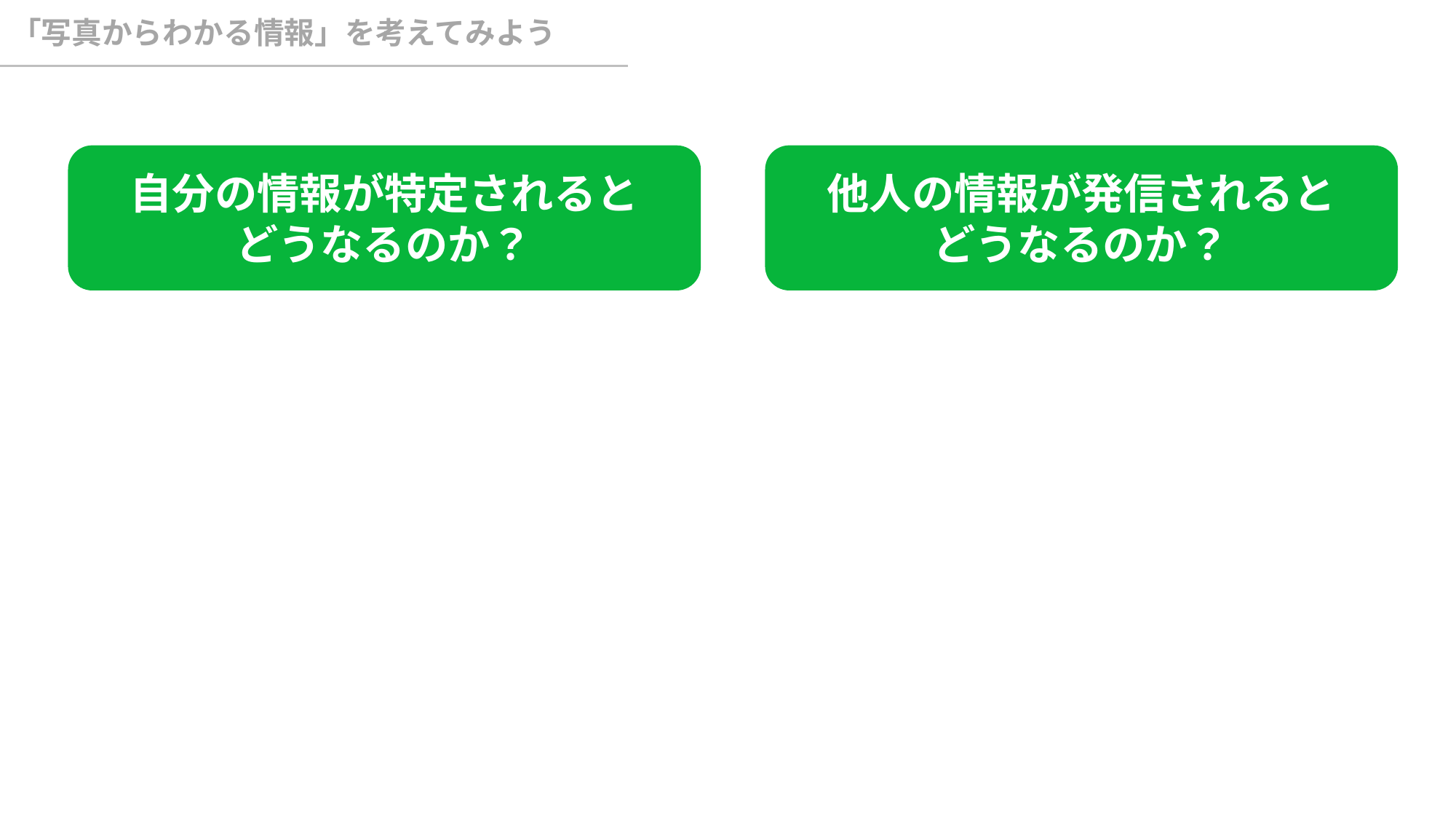

# 「写真からわかる情報」を考えてみよう

自分の情報が特定されると
どうなるのか？
他人の情報が発信されると
どうなるのか？